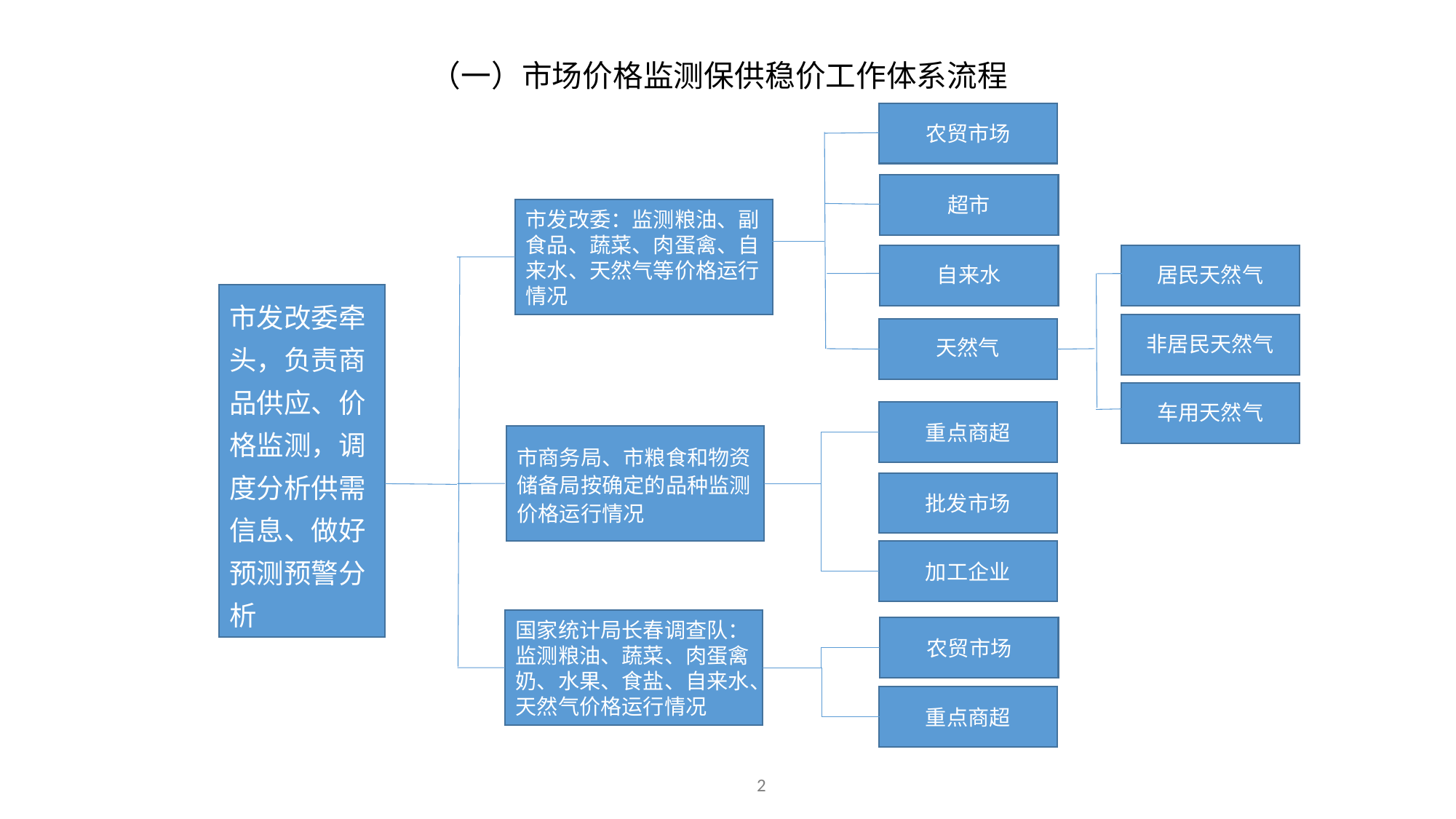

（一）市场价格监测保供稳价工作体系流程
农贸市场
超市
市发改委：监测粮油、副食品、蔬菜、肉蛋禽、自来水、天然气等价格运行情况
自来水
居民天然气
市发改委牵头，负责商品供应、价格监测，调度分析供需信息、做好预测预警分析
非居民天然气
天然气
车用天然气
重点商超
市商务局、市粮食和物资储备局按确定的品种监测价格运行情况
批发市场
加工企业
国家统计局长春调查队：监测粮油、蔬菜、肉蛋禽奶、水果、食盐、自来水、天然气价格运行情况
农贸市场
重点商超
2